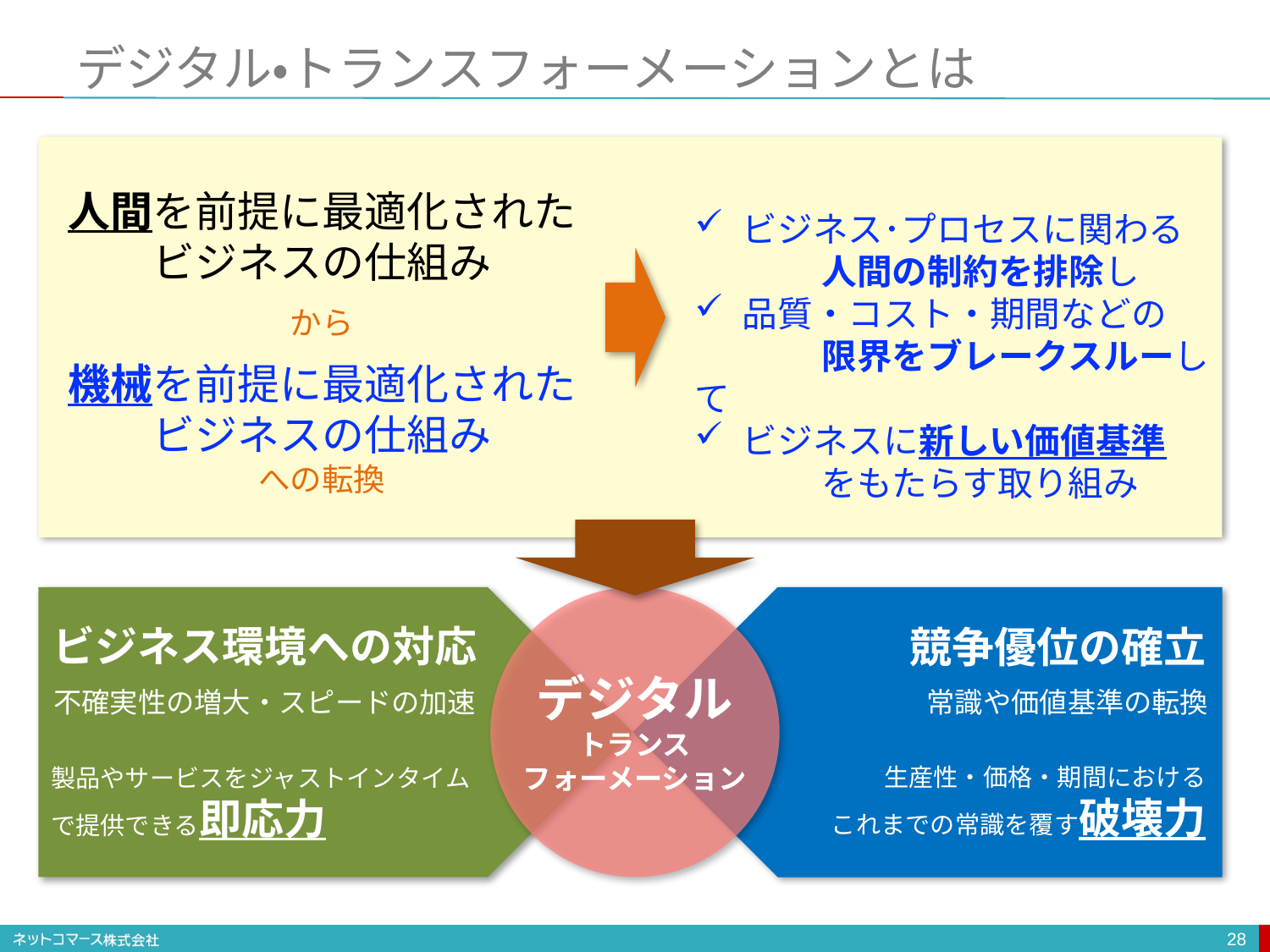

# デジタル・トランスフォーメーションとは

人間を前提に最適化された
ビジネスの仕組み

から

機械を前提に最適化された
ビジネスの仕組み
への転換
ビジネス･プロセスに関わる
	人間の制約を排除し
品質・コスト・期間などの
	限界をブレークスルーして
ビジネスに新しい価値基準
	をもたらす取り組み

ビジネス環境への対応
競争優位の確立
デジタル
トランス
フォーメーション
常識や価値基準の転換
不確実性の増大・スピードの加速
生産性・価格・期間における
これまでの常識を覆す破壊力
製品やサービスをジャストインタイムで提供できる即応力
28